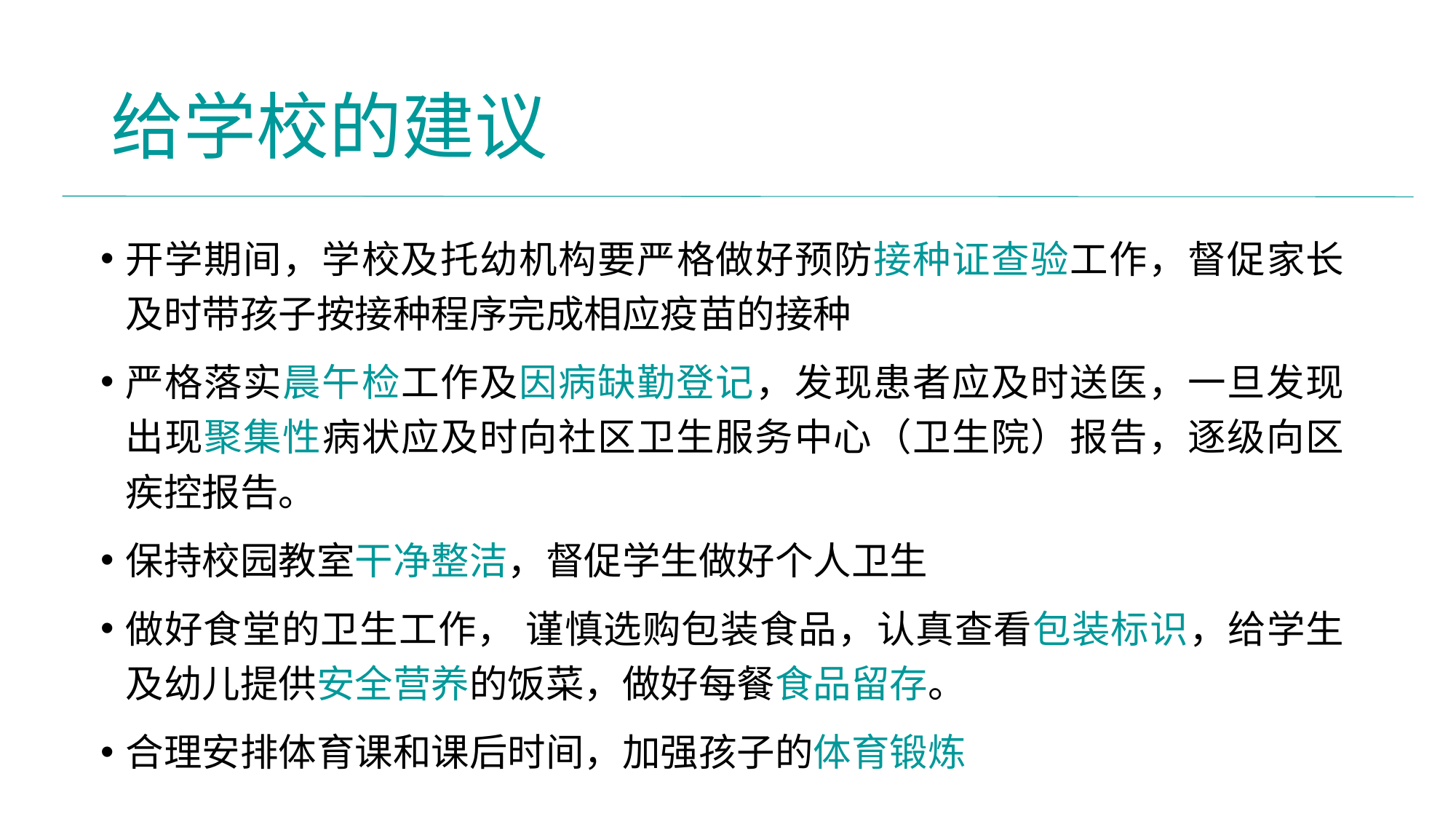

给学校的建议
开学期间，学校及托幼机构要严格做好预防接种证查验工作，督促家长及时带孩子按接种程序完成相应疫苗的接种
严格落实晨午检工作及因病缺勤登记，发现患者应及时送医，一旦发现出现聚集性病状应及时向社区卫生服务中心（卫生院）报告，逐级向区疾控报告。
保持校园教室干净整洁，督促学生做好个人卫生
做好食堂的卫生工作， 谨慎选购包装食品，认真查看包装标识，给学生及幼儿提供安全营养的饭菜，做好每餐食品留存。
合理安排体育课和课后时间，加强孩子的体育锻炼